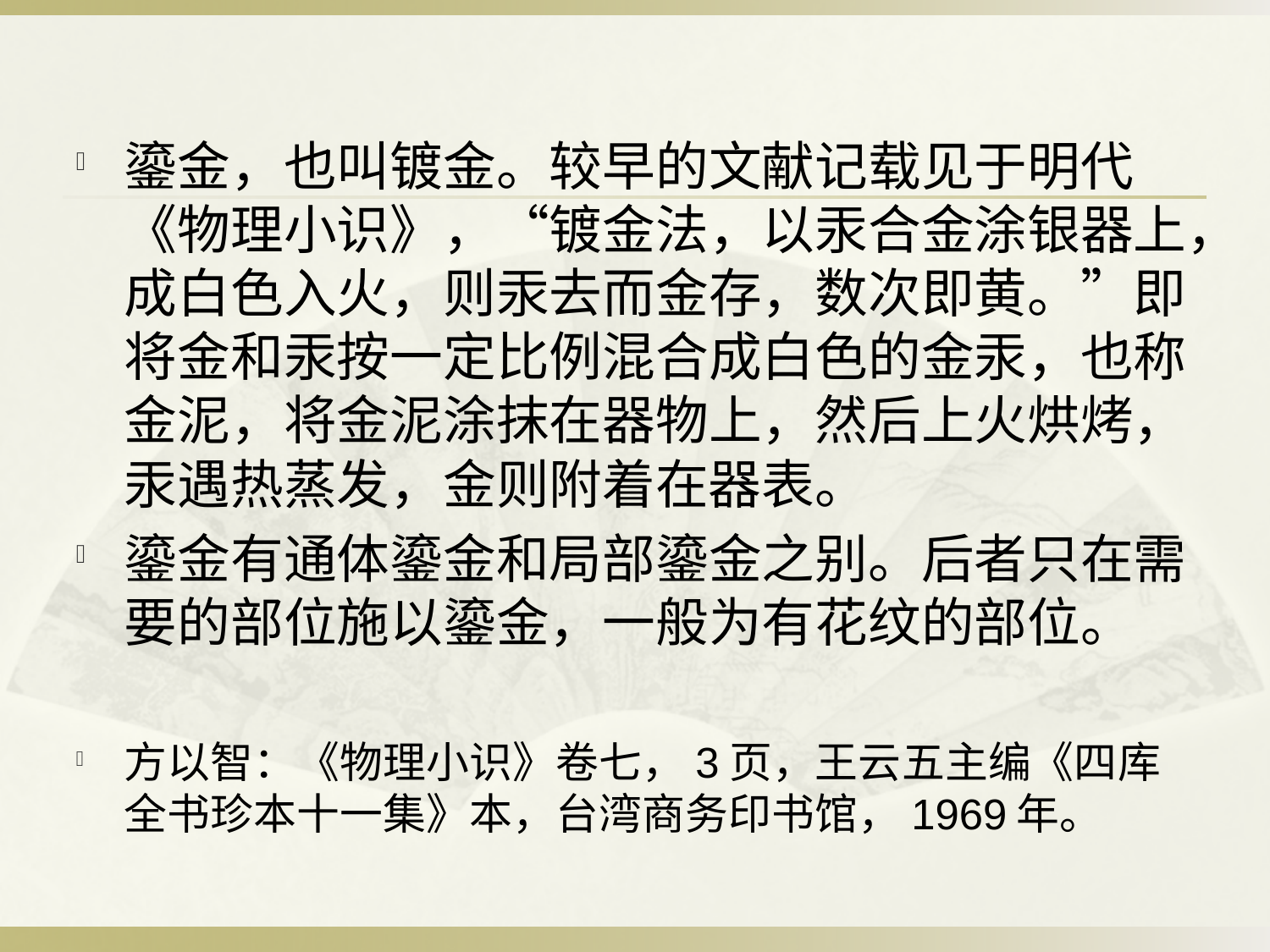

#
鎏金，也叫镀金。较早的文献记载见于明代《物理小识》，“镀金法，以汞合金涂银器上，成白色入火，则汞去而金存，数次即黄。”即将金和汞按一定比例混合成白色的金汞，也称金泥，将金泥涂抹在器物上，然后上火烘烤，汞遇热蒸发，金则附着在器表。
鎏金有通体鎏金和局部鎏金之别。后者只在需要的部位施以鎏金，一般为有花纹的部位。

方以智：《物理小识》卷七，3页，王云五主编《四库全书珍本十一集》本，台湾商务印书馆，1969年。